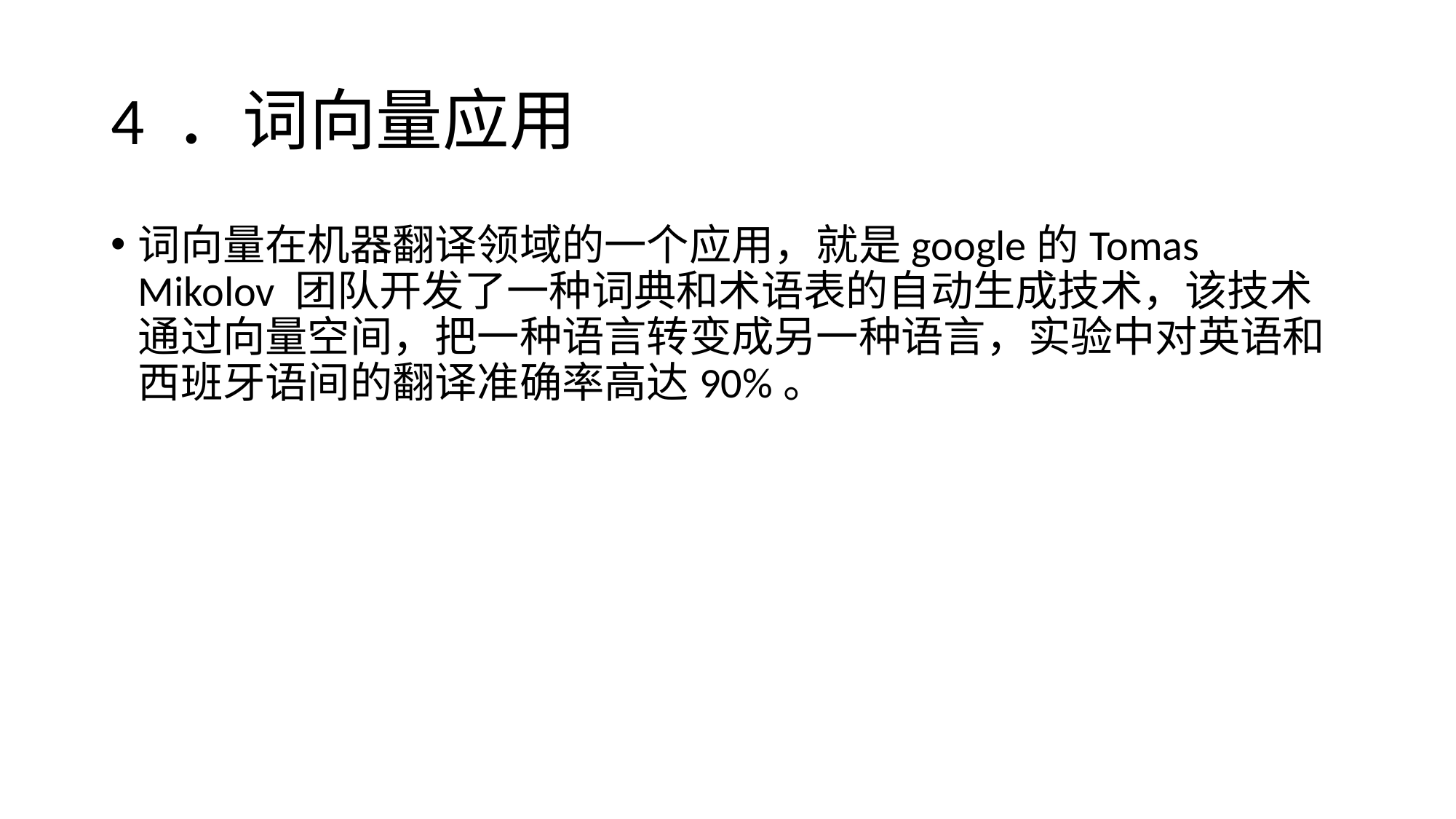

# 4 ．词向量应用
词向量在机器翻译领域的一个应用，就是google的Tomas Mikolov 团队开发了一种词典和术语表的自动生成技术，该技术通过向量空间，把一种语言转变成另一种语言，实验中对英语和西班牙语间的翻译准确率高达90%。